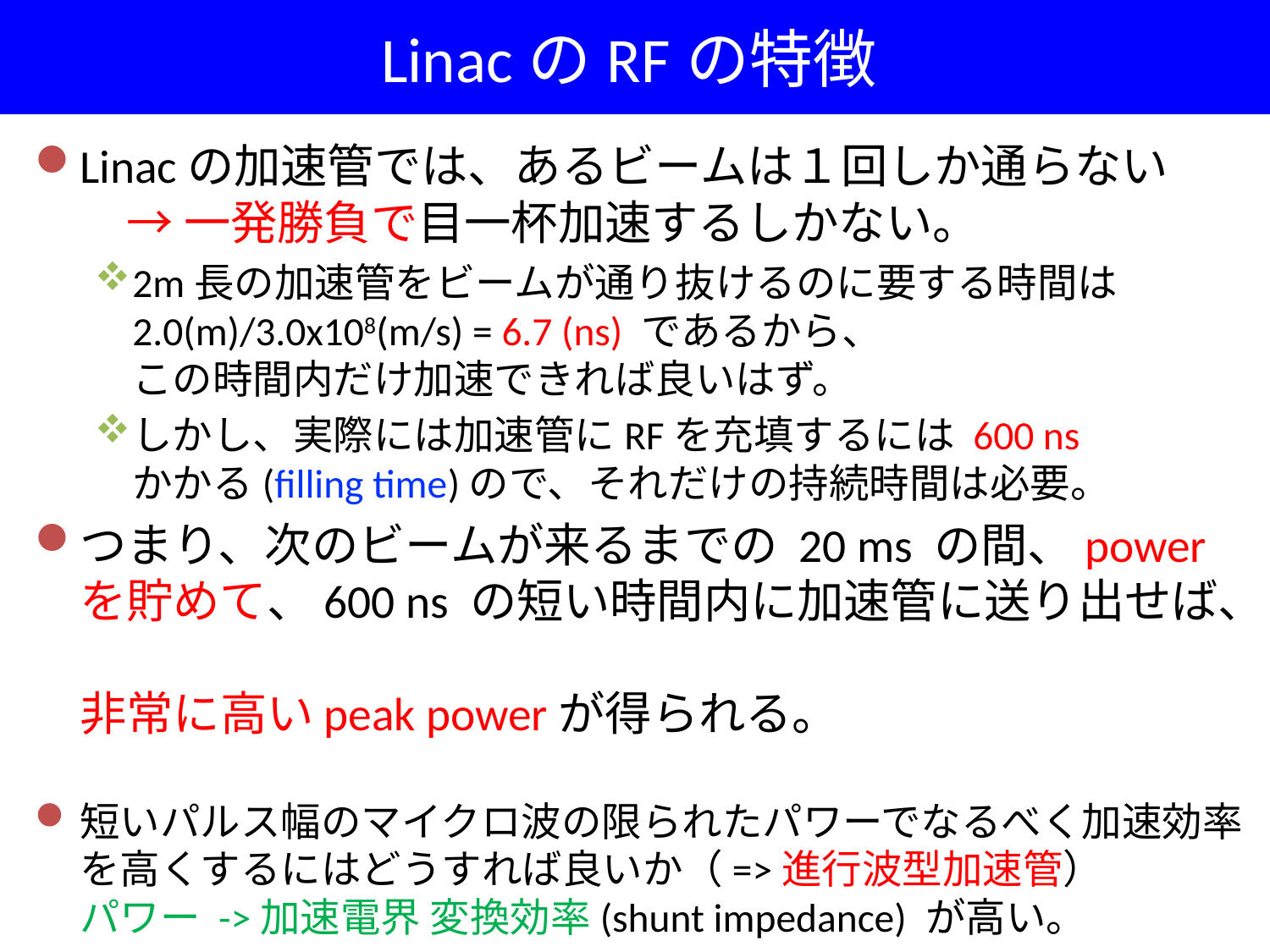

# LinacのRFの特徴
Linacの加速管では、あるビームは１回しか通らない
　→ 一発勝負で目一杯加速するしかない。
2m長の加速管をビームが通り抜けるのに要する時間は
2.0(m)/3.0x108(m/s) = 6.7 (ns) であるから、
この時間内だけ加速できれば良いはず。
しかし、実際には加速管にRFを充填するには 600 ns
かかる(filling time)ので、それだけの持続時間は必要。
つまり、次のビームが来るまでの 20 ms の間、power を貯めて、600 ns の短い時間内に加速管に送り出せば、
非常に高いpeak powerが得られる。
短いパルス幅のマイクロ波の限られたパワーでなるべく加速効率を高くするにはどうすれば良いか（=>進行波型加速管）
パワー ->加速電界 変換効率(shunt impedance) が高い。